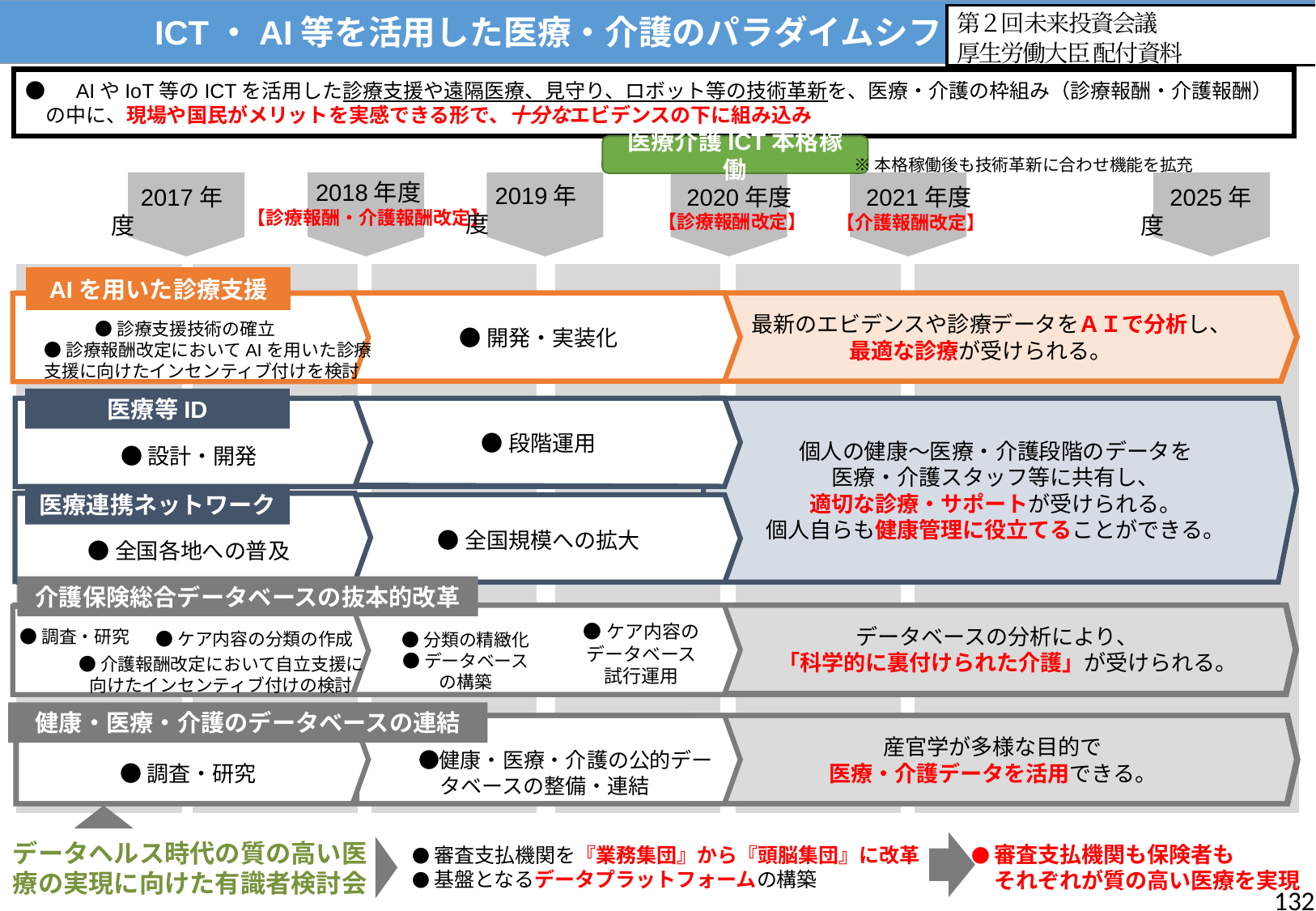

ICT・AI等を活用した医療・介護のパラダイムシフト（工程表）
第２回未来投資会議
厚生労働大臣 配付資料

●　AIやIoT等のICTを活用した診療支援や遠隔医療、見守り、ロボット等の技術革新を、医療・介護の枠組み（診療報酬・介護報酬）
　の中に、現場や国民がメリットを実感できる形で、十分なエビデンスの下に組み込み
医療介護ICT本格稼働
※本格稼働後も技術革新に合わせ機能を拡充

2018年度
【診療報酬・介護報酬改定】
　2019年度
　2020年度
【診療報酬改定】
　2017年度
　2025年度
　2021年度
【介護報酬改定】

AIを用いた診療支援

●開発・実装化

最新のエビデンスや診療データをＡＩで分析し、
　　　最適な診療が受けられる。

●診療支援技術の確立
●診療報酬改定においてAIを用いた診療
支援に向けたインセンティブ付けを検討
医療等ID
個人の健康～医療・介護段階のデータを
医療・介護スタッフ等に共有し、
適切な診療・サポートが受けられる。
個人自らも健康管理に役立てることができる。
●段階運用

●設計・開発

医療連携ネットワーク

●全国各地への普及

●全国規模への拡大

介護保険総合データベースの抜本的改革
データベースの分析により、
　「科学的に裏付けられた介護」が受けられる。

●ケア内容の
データベース
試行運用
●調査・研究
●ケア内容の分類の作成
●分類の精緻化
●データベース
の構築
●介護報酬改定において自立支援に
向けたインセンティブ付けの検討
健康・医療・介護のデータベースの連結

●調査・研究

　　●健康・医療・介護の公的データベースの整備・連結

産官学が多様な目的で
医療・介護データを活用できる。

データヘルス時代の質の高い医療の実現に向けた有識者検討会

●審査支払機関も保険者も
●それぞれが質の高い医療を実現
●審査支払機関を『業務集団』から『頭脳集団』に改革
●基盤となるデータプラットフォームの構築

132